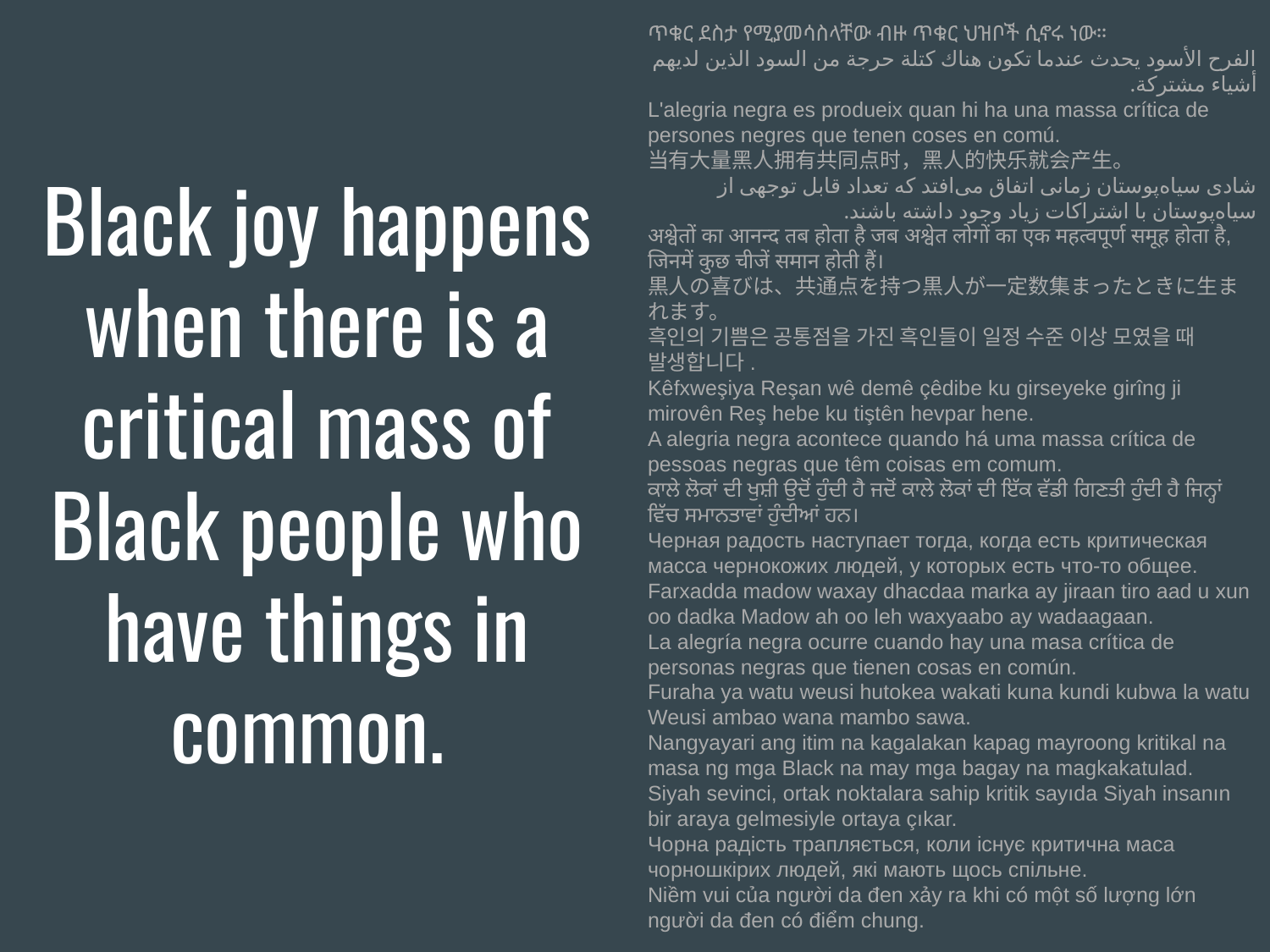

Black joy happens when there is a critical mass of Black people who have things in common.
ጥቁር ደስታ የሚያመሳስላቸው ብዙ ጥቁር ህዝቦች ሲኖሩ ነው።
الفرح الأسود يحدث عندما تكون هناك كتلة حرجة من السود الذين لديهم أشياء مشتركة.
L'alegria negra es produeix quan hi ha una massa crítica de persones negres que tenen coses en comú.
当有大量黑人拥有共同点时，黑人的快乐就会产生。
شادی سیاه‌پوستان زمانی اتفاق می‌افتد که تعداد قابل توجهی از سیاه‌پوستان با اشتراکات زیاد وجود داشته باشند.
अश्वेतों का आनन्द तब होता है जब अश्वेत लोगों का एक महत्वपूर्ण समूह होता है, जिनमें कुछ चीजें समान होती हैं।
黒人の喜びは、共通点を持つ黒人が一定数集まったときに生まれます。
흑인의 기쁨은 공통점을 가진 흑인들이 일정 수준 이상 모였을 때 발생합니다.
Kêfxweşiya Reşan wê demê çêdibe ku girseyeke girîng ji mirovên Reş hebe ku tiştên hevpar hene.
A alegria negra acontece quando há uma massa crítica de pessoas negras que têm coisas em comum.
ਕਾਲੇ ਲੋਕਾਂ ਦੀ ਖੁਸ਼ੀ ਉਦੋਂ ਹੁੰਦੀ ਹੈ ਜਦੋਂ ਕਾਲੇ ਲੋਕਾਂ ਦੀ ਇੱਕ ਵੱਡੀ ਗਿਣਤੀ ਹੁੰਦੀ ਹੈ ਜਿਨ੍ਹਾਂ ਵਿੱਚ ਸਮਾਨਤਾਵਾਂ ਹੁੰਦੀਆਂ ਹਨ।
Черная радость наступает тогда, когда есть критическая масса чернокожих людей, у которых есть что-то общее.
Farxadda madow waxay dhacdaa marka ay jiraan tiro aad u xun oo dadka Madow ah oo leh waxyaabo ay wadaagaan.
La alegría negra ocurre cuando hay una masa crítica de personas negras que tienen cosas en común.
Furaha ya watu weusi hutokea wakati kuna kundi kubwa la watu Weusi ambao wana mambo sawa.
Nangyayari ang itim na kagalakan kapag mayroong kritikal na masa ng mga Black na may mga bagay na magkakatulad.
Siyah sevinci, ortak noktalara sahip kritik sayıda Siyah insanın bir araya gelmesiyle ortaya çıkar.
Чорна радість трапляється, коли існує критична маса чорношкірих людей, які мають щось спільне.
Niềm vui của người da đen xảy ra khi có một số lượng lớn người da đen có điểm chung.